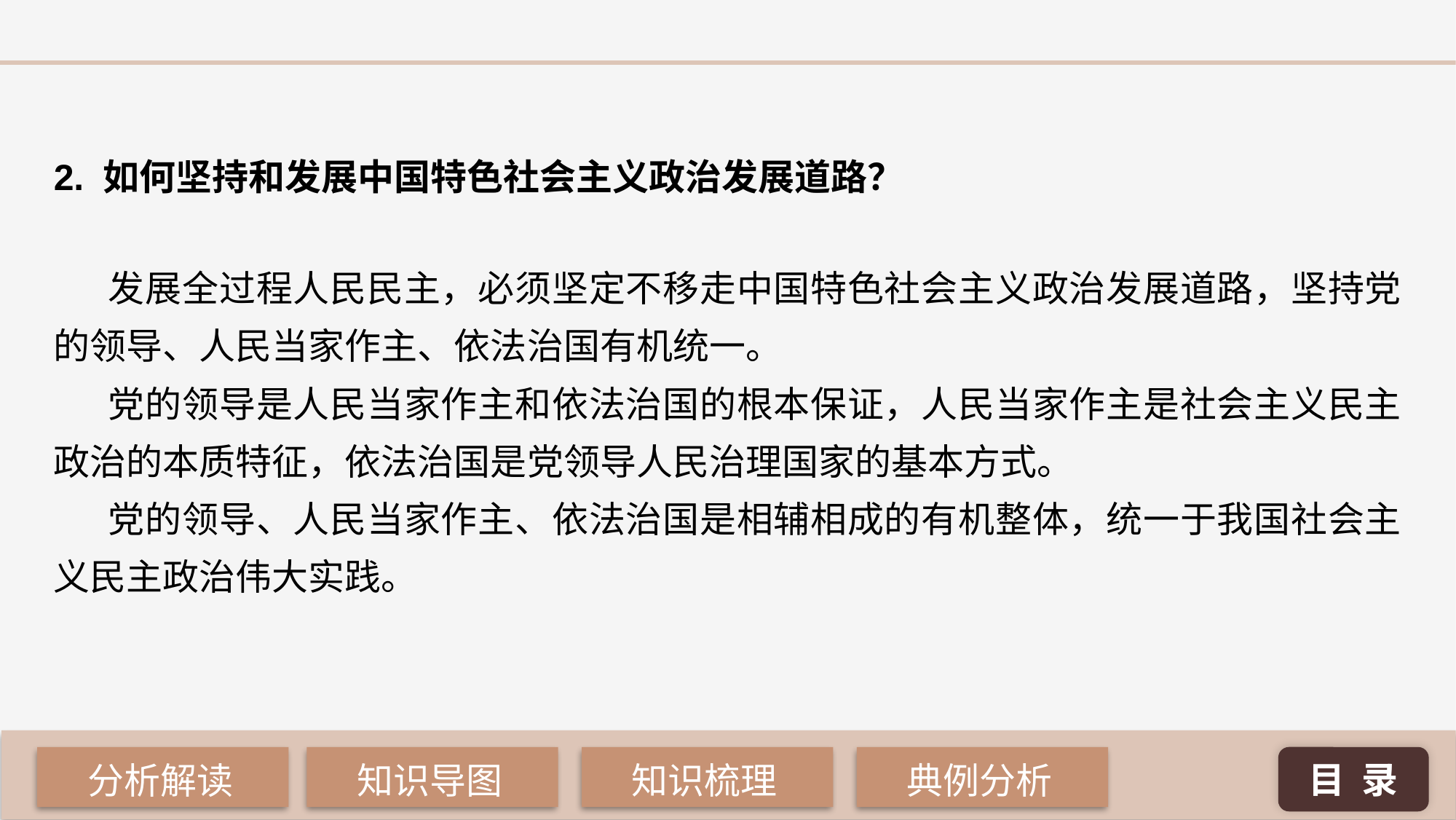

2. 如何坚持和发展中国特色社会主义政治发展道路？
发展全过程人民民主，必须坚定不移走中国特色社会主义政治发展道路，坚持党的领导、人民当家作主、依法治国有机统一。
党的领导是人民当家作主和依法治国的根本保证，人民当家作主是社会主义民主政治的本质特征，依法治国是党领导人民治理国家的基本方式。
党的领导、人民当家作主、依法治国是相辅相成的有机整体，统一于我国社会主义民主政治伟大实践。